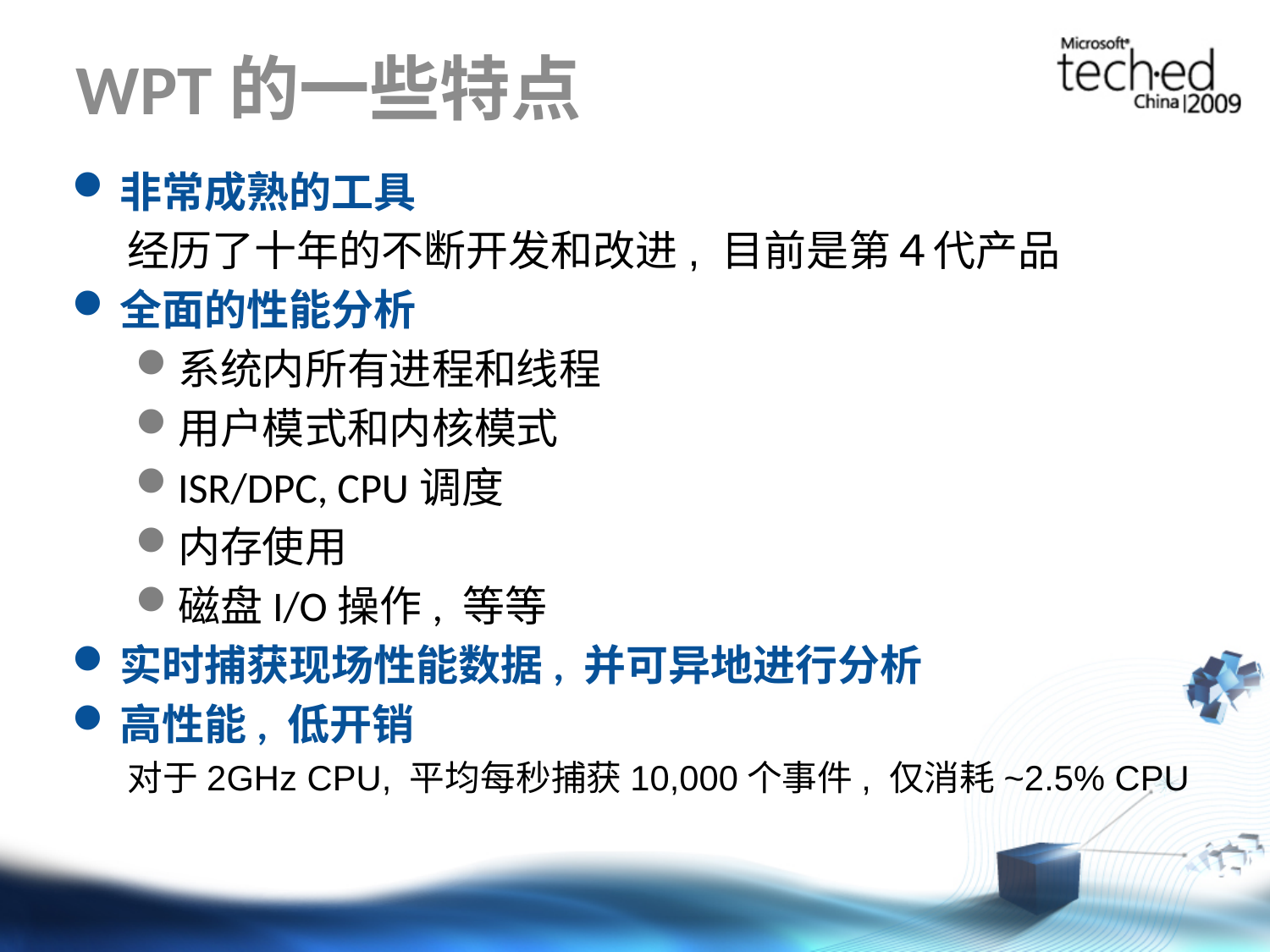

# WPT的一些特点
非常成熟的工具
经历了十年的不断开发和改进, 目前是第４代产品
全面的性能分析
系统内所有进程和线程
用户模式和内核模式
ISR/DPC, CPU调度
内存使用
磁盘I/O操作, 等等
实时捕获现场性能数据, 并可异地进行分析
高性能, 低开销
对于2GHz CPU, 平均每秒捕获10,000个事件, 仅消耗~2.5% CPU